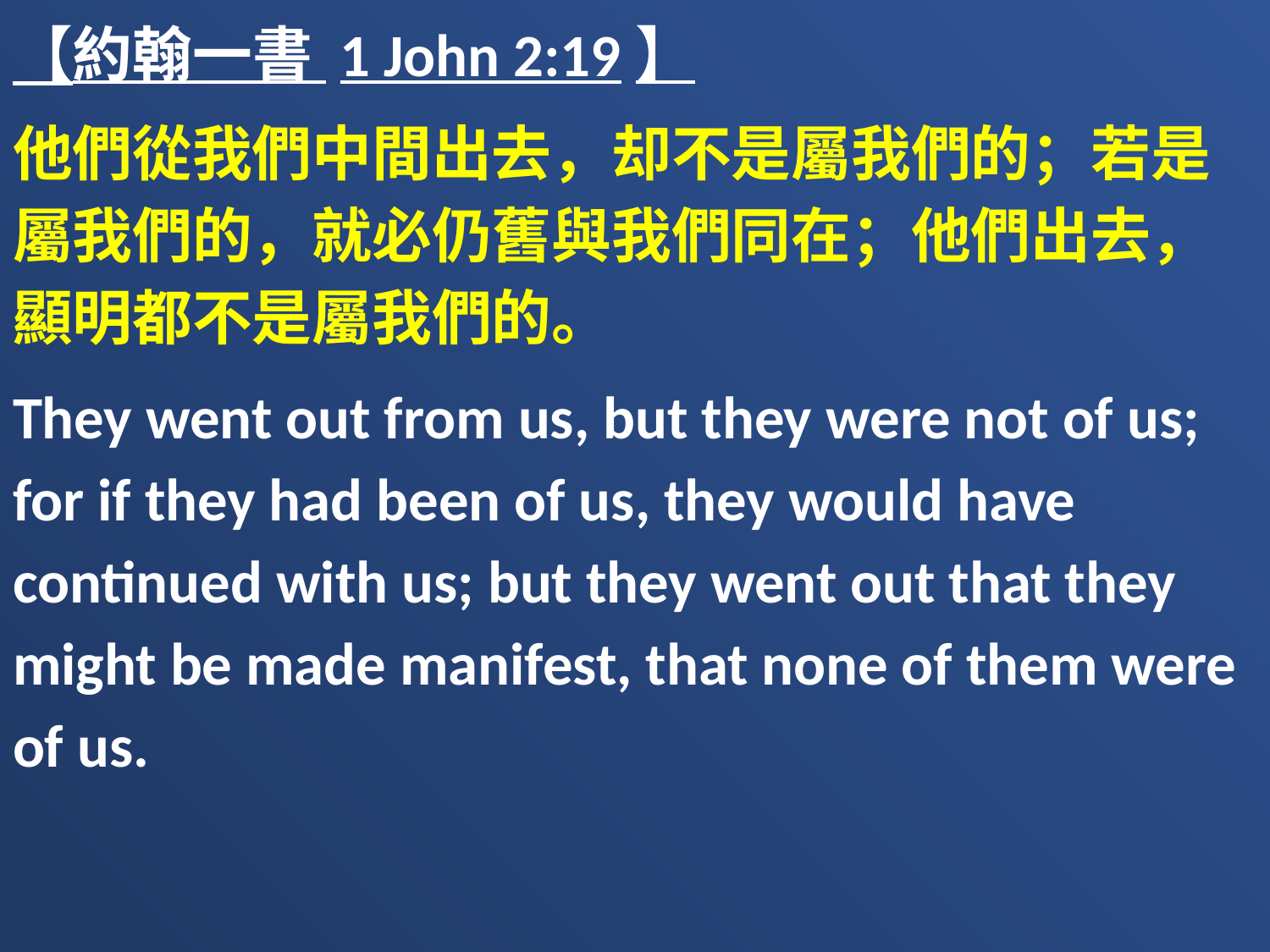

【約翰一書 1 John 2:19】
他們從我們中間出去，却不是屬我們的；若是屬我們的，就必仍舊與我們同在；他們出去，顯明都不是屬我們的。
They went out from us, but they were not of us; for if they had been of us, they would have continued with us; but they went out that they might be made manifest, that none of them were of us.